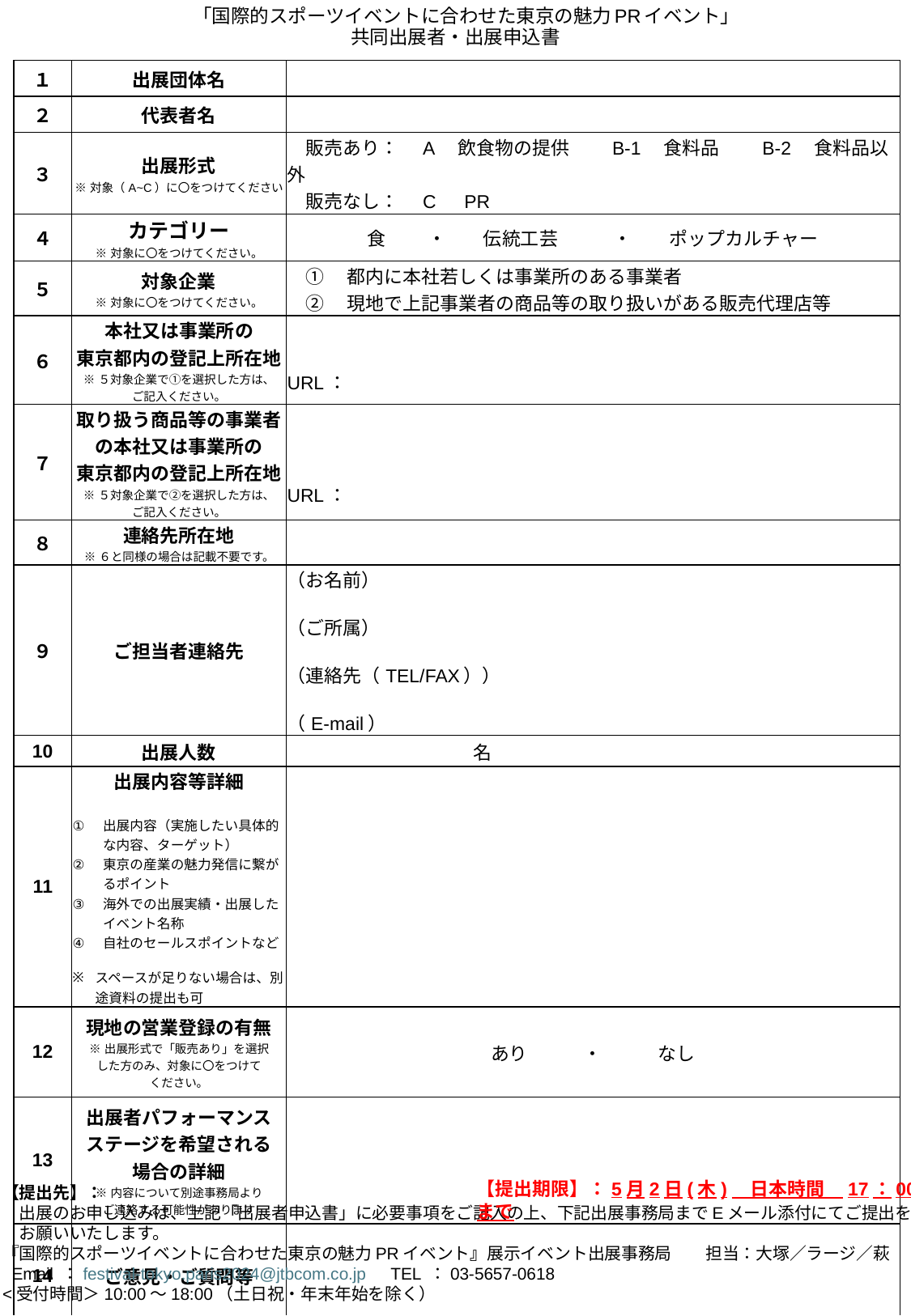

# 「国際的スポーツイベントに合わせた東京の魅力PRイベント」 共同出展者・出展申込書
| １ | 出展団体名 |  |
| --- | --- | --- |
| ２ | 代表者名 |  |
| ３ | 出展形式 ※対象（A~C）に〇をつけてください | 販売あり：　A　飲食物の提供　　B-1　食料品　　B-2　食料品以外 　販売なし：　C　PR |
| ４ | カテゴリー ※対象に〇をつけてください。 | 食　 　・　　伝統工芸　　　・　　ポップカルチャー |
| ５ | 対象企業 ※対象に〇をつけてください。 | ①　 都内に本社若しくは事業所のある事業者 　②　 現地で上記事業者の商品等の取り扱いがある販売代理店等 |
| ６ | 本社又は事業所の 東京都内の登記上所在地 ※５対象企業で①を選択した方は、 ご記入ください。 | URL： |
| ７ | 取り扱う商品等の事業者の本社又は事業所の 東京都内の登記上所在地 ※５対象企業で②を選択した方は、 ご記入ください。 | URL： |
| ８ | 連絡先所在地 ※６と同様の場合は記載不要です。 |  |
| ９ | ご担当者連絡先 | （お名前） （ご所属） （連絡先（TEL/FAX）） （E-mail） |
| 10 | 出展人数 | 名 |
| 11 | 出展内容等詳細 出展内容（実施したい具体的な内容、ターゲット） 東京の産業の魅力発信に繋がるポイント 海外での出展実績・出展したイベント名称 自社のセールスポイントなど スペースが足りない場合は、別途資料の提出も可 |  |
| 12 | 現地の営業登録の有無 ※出展形式で「販売あり」を選択 した方のみ、対象に〇をつけて ください。 | あり　　　・　　　なし |
| 13 | 出展者パフォーマンス ステージを希望される 場合の詳細 ※内容について別途事務局より ご連絡する可能性があります |  |
| 14 | ご意見・ご質問等 |  |
【提出期限】：5月2日(木)　日本時間　17：00まで
【提出先】：
　出展のお申し込みは、上記「出展者申込書」に必要事項をご記入の上、下記出展事務局までEメール添付にてご提出を
　お願いいたします。
『国際的スポーツイベントに合わせた東京の魅力PRイベント』展示イベント出展事務局　　担当：大塚／ラージ／萩
  Email ：festival-tokyo.paris2024@jtbcom.co.jp　 TEL ：03-5657-0618
<受付時間＞10:00～18:00（土日祝・年末年始を除く）